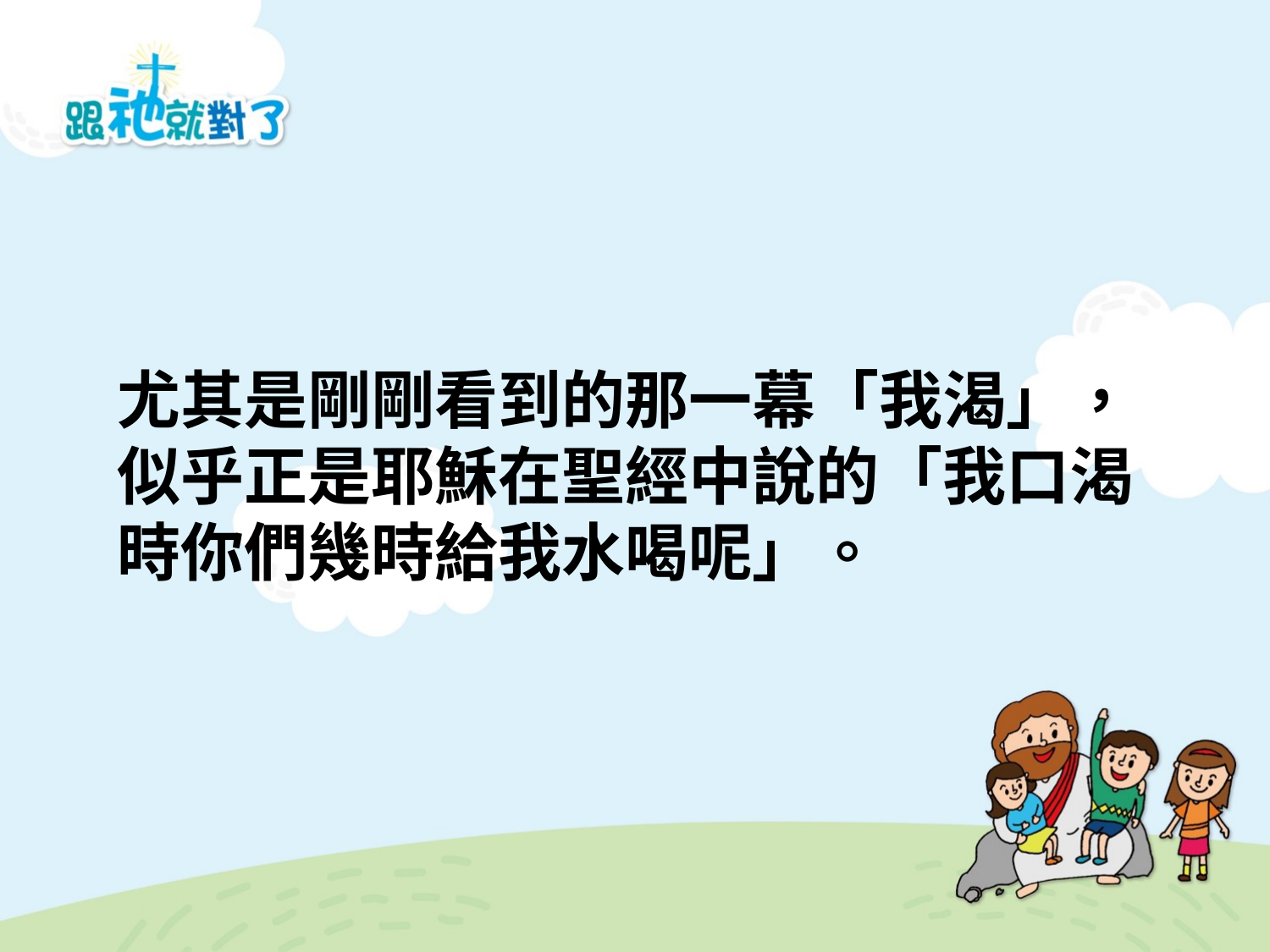

尤其是剛剛看到的那一幕「我渴」，似乎正是耶穌在聖經中說的「我口渴時你們幾時給我水喝呢」。